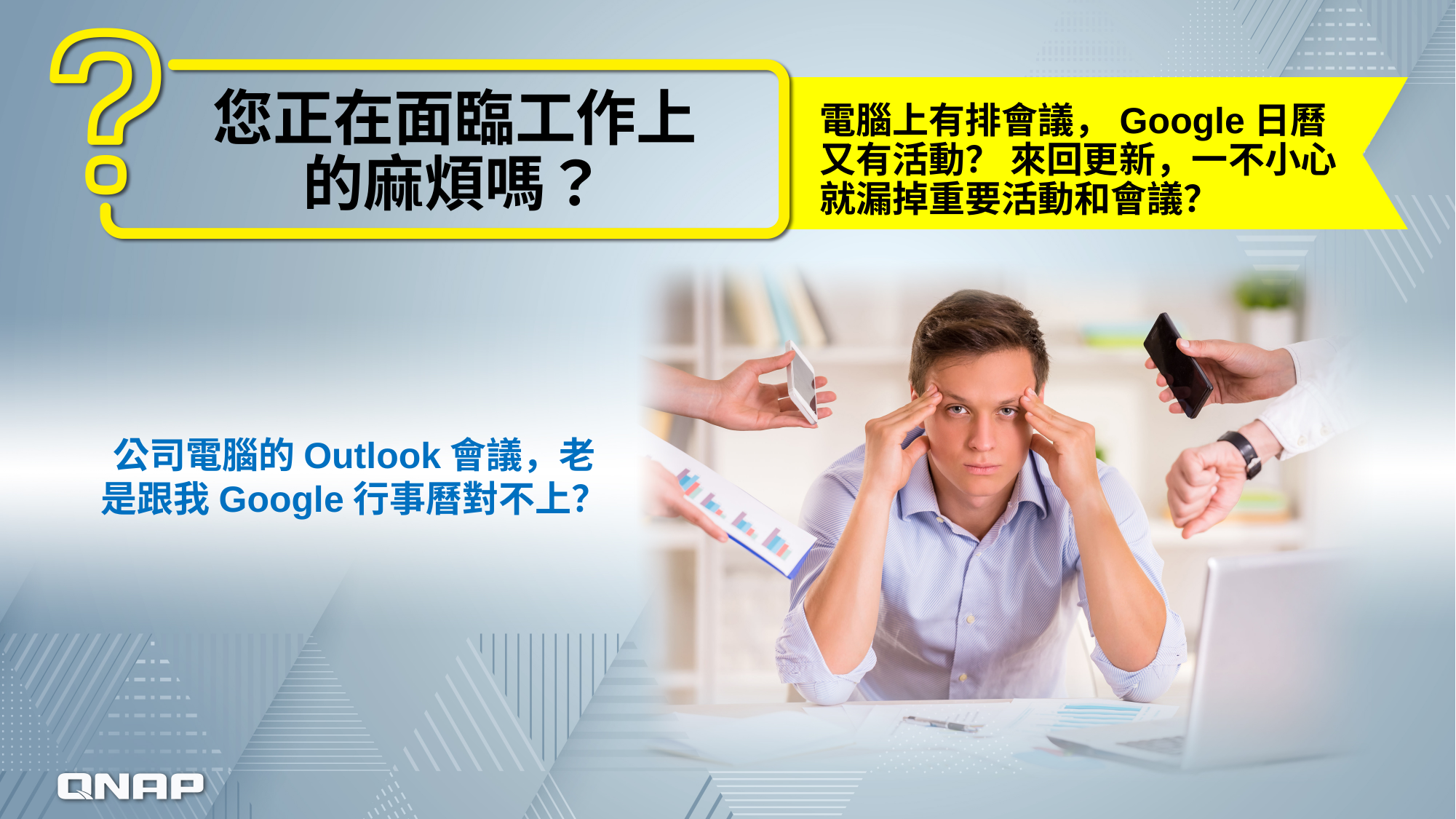

# 您正在面臨工作上的麻煩嗎？
電腦上有排會議，Google日曆又有活動？ 來回更新，一不小心就漏掉重要活動和會議？
公司電腦的Outlook會議，老是跟我Google行事曆對不上？